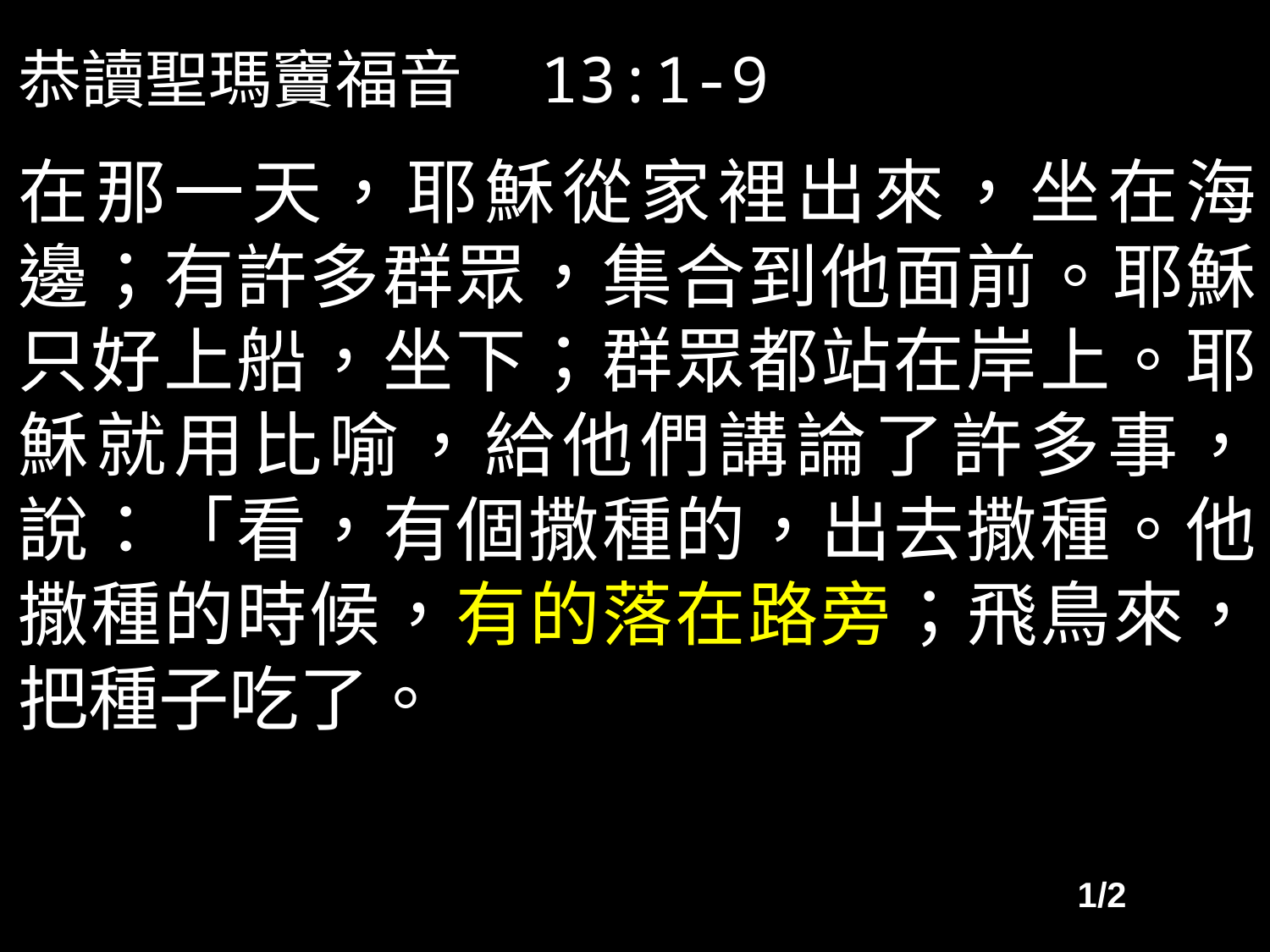

恭讀聖瑪竇福音　13:1-9
在那一天，耶穌從家裡出來，坐在海邊；有許多群眾，集合到他面前。耶穌只好上船，坐下；群眾都站在岸上。耶穌就用比喻，給他們講論了許多事，說：「看，有個撒種的，出去撒種。他撒種的時候，有的落在路旁；飛鳥來，把種子吃了。
1/2